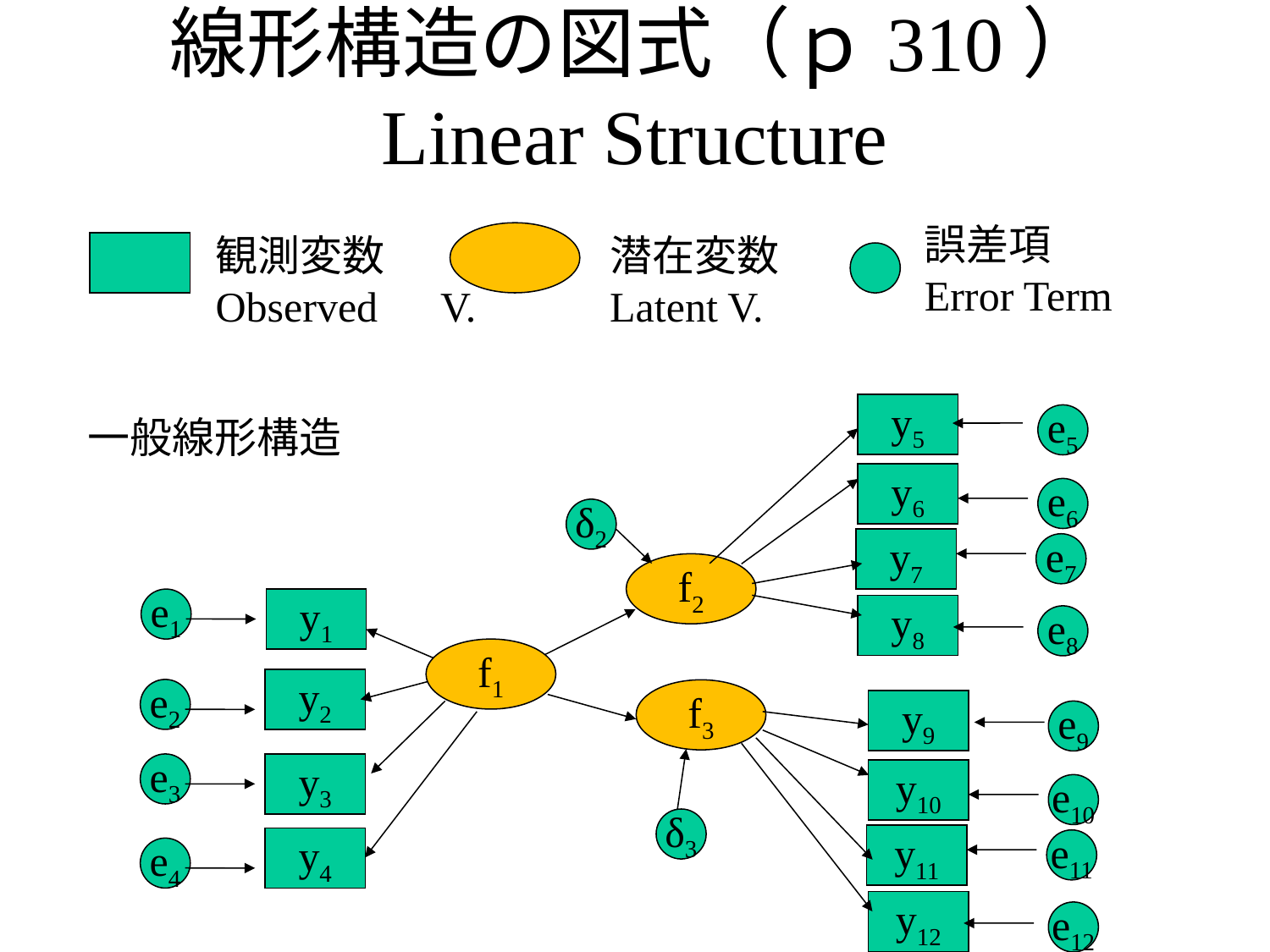

# 線形構造の図式（ｐ310） Linear Structure
誤差項
Error Term
観測変数
Observed　V.

潜在変数
Latent V.

y5
一般線形構造
e5

y6
e6

δ2

y7
e7

f2

e1
y1

y8
e8

f1
y2
e2

f3
y9

e9

e3
y3
y10
e10

δ3
y11
y4
e11
e4

y12
e12